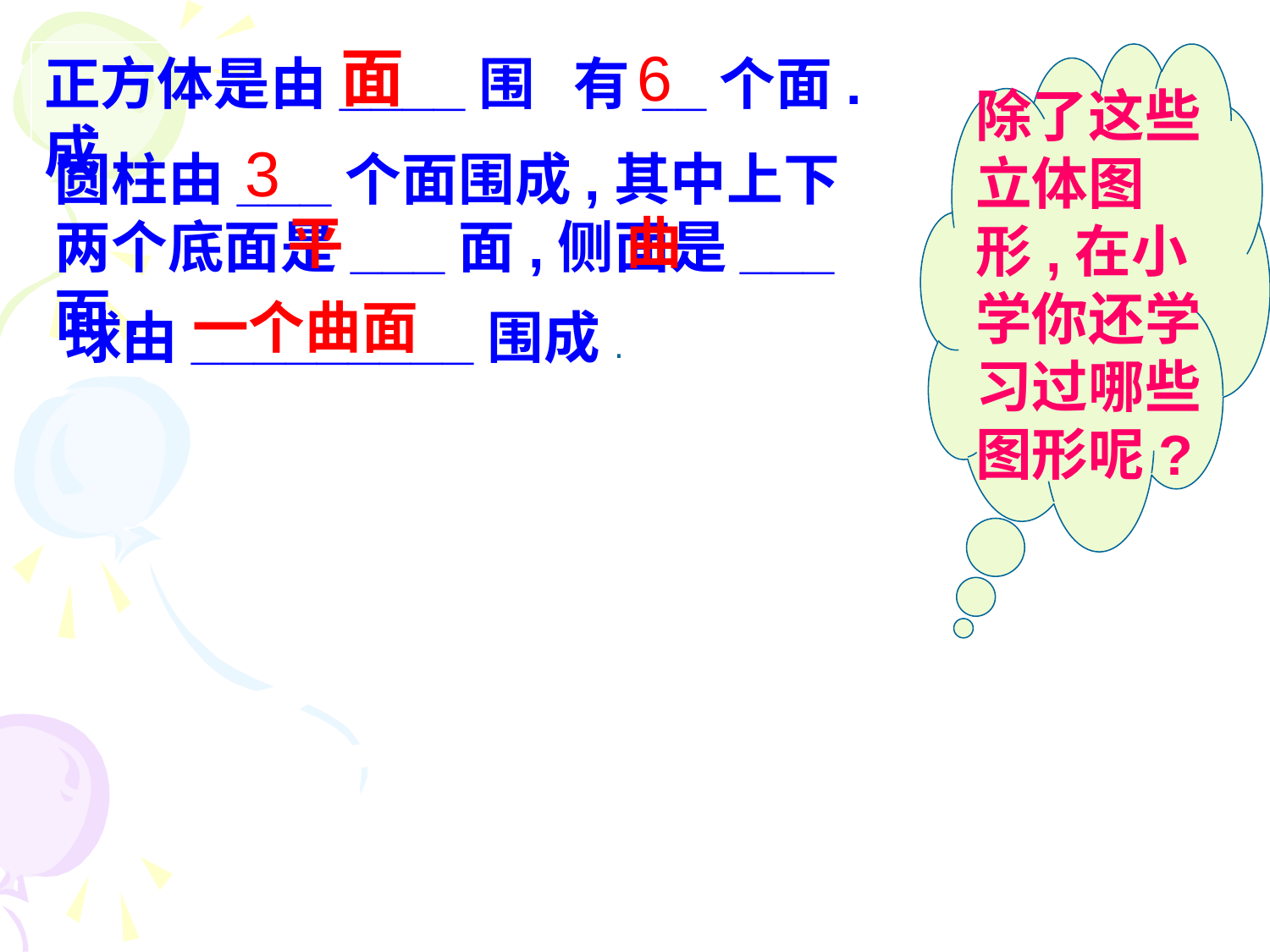

面
6
正方体是由____围成,
有__个面.

除了这些立体图形,在小学你还学习过哪些图形呢?
3
圆柱由___个面围成,其中上下两个底面是___面,侧面是___面.
平
曲
一个曲面
球由_________围成.